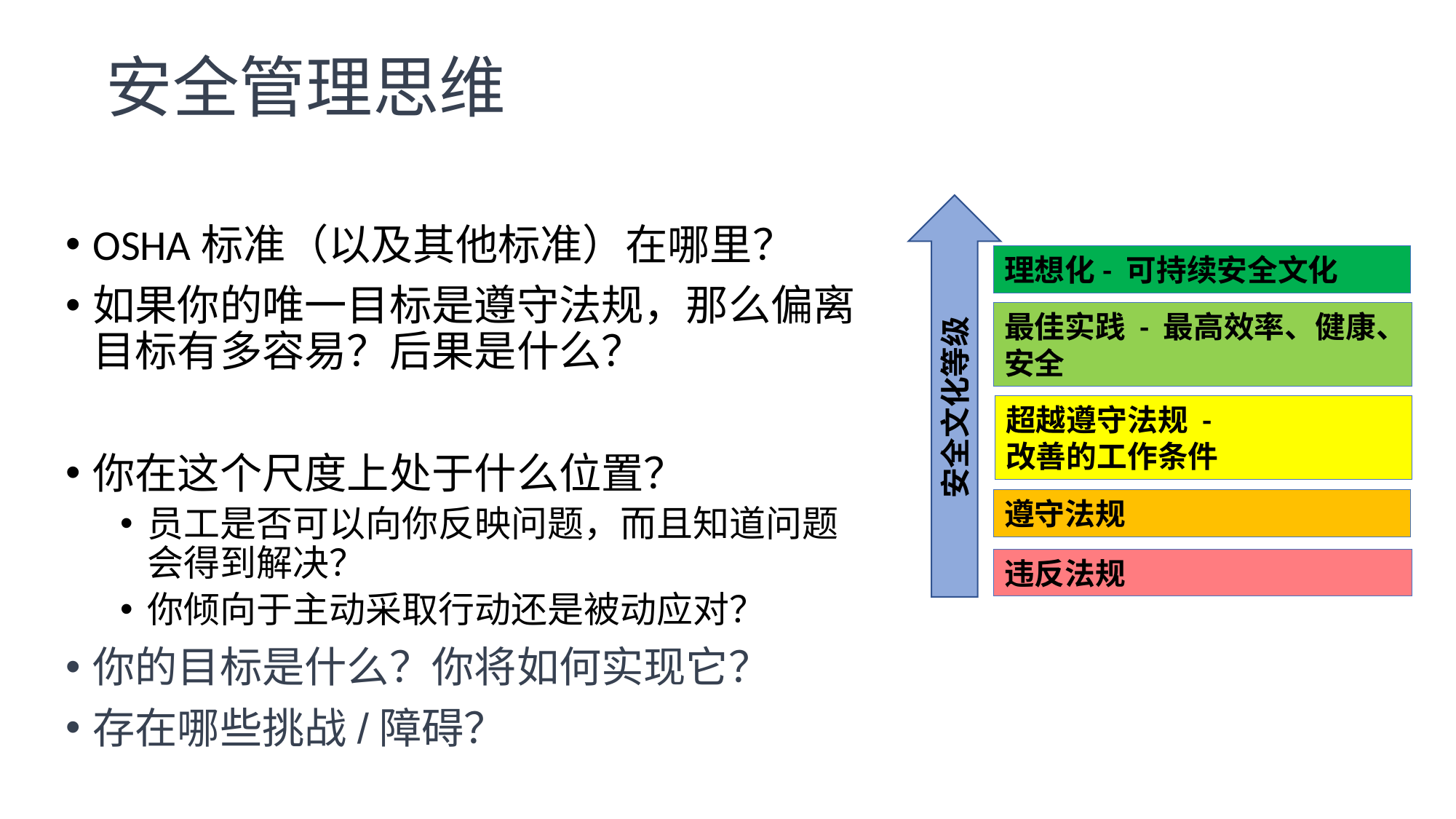

# 安全管理思维
安全文化等级
理想化- 可持续安全文化
最佳实践 - 最高效率、健康、安全
超越遵守法规 -
改善的工作条件
遵守法规
违反法规
OSHA标准（以及其他标准）在哪里？
如果你的唯一目标是遵守法规，那么偏离目标有多容易？后果是什么？

你在这个尺度上处于什么位置？
员工是否可以向你反映问题，而且知道问题会得到解决？
你倾向于主动采取行动还是被动应对？
你的目标是什么？你将如何实现它？
存在哪些挑战/障碍？